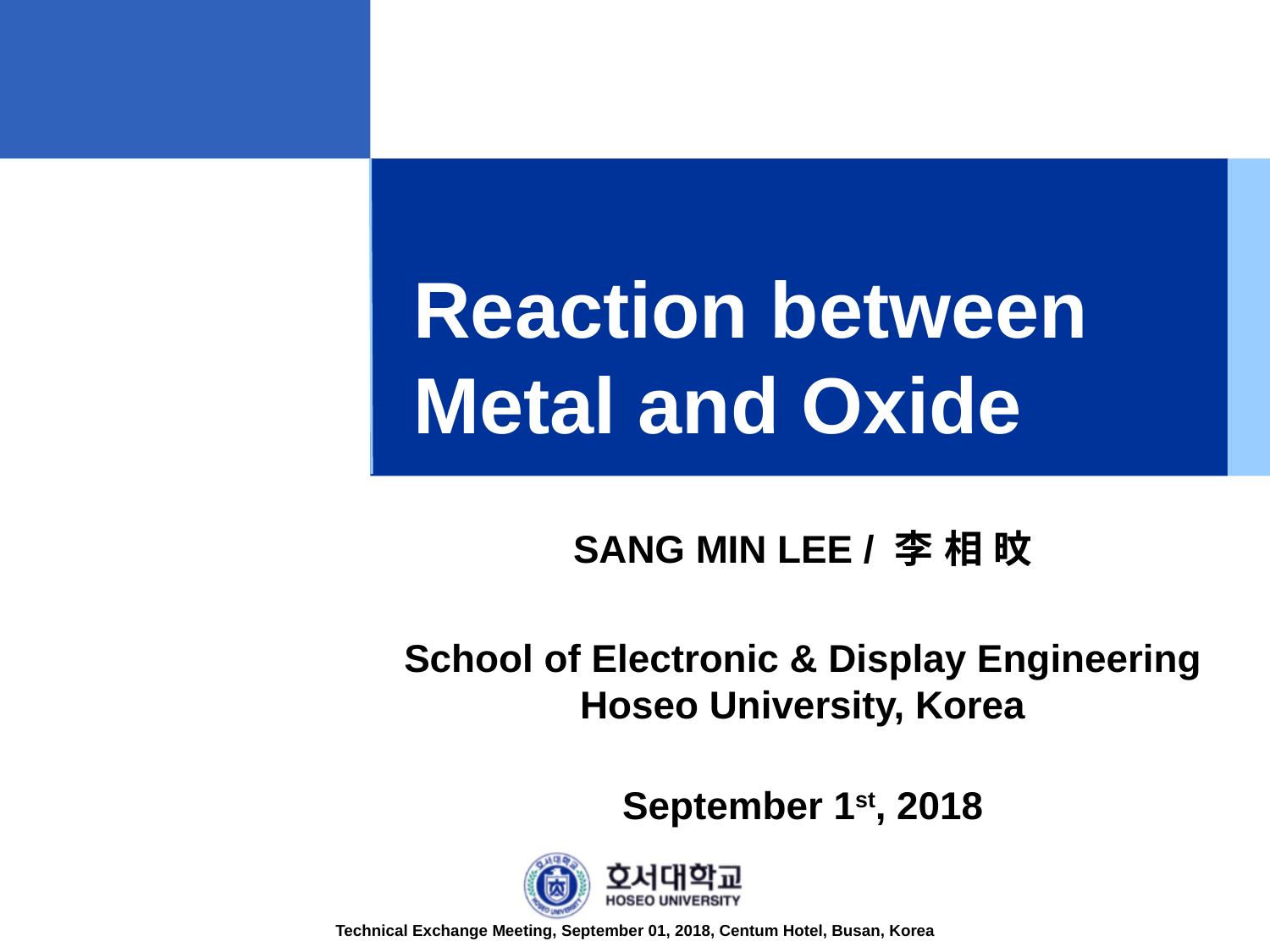

# Reaction between Metal and Oxide
SANG MIN LEE / 李 相 旼

School of Electronic & Display Engineering
Hoseo University, Korea
September 1st, 2018
Technical Exchange Meeting, September 01, 2018, Centum Hotel, Busan, Korea